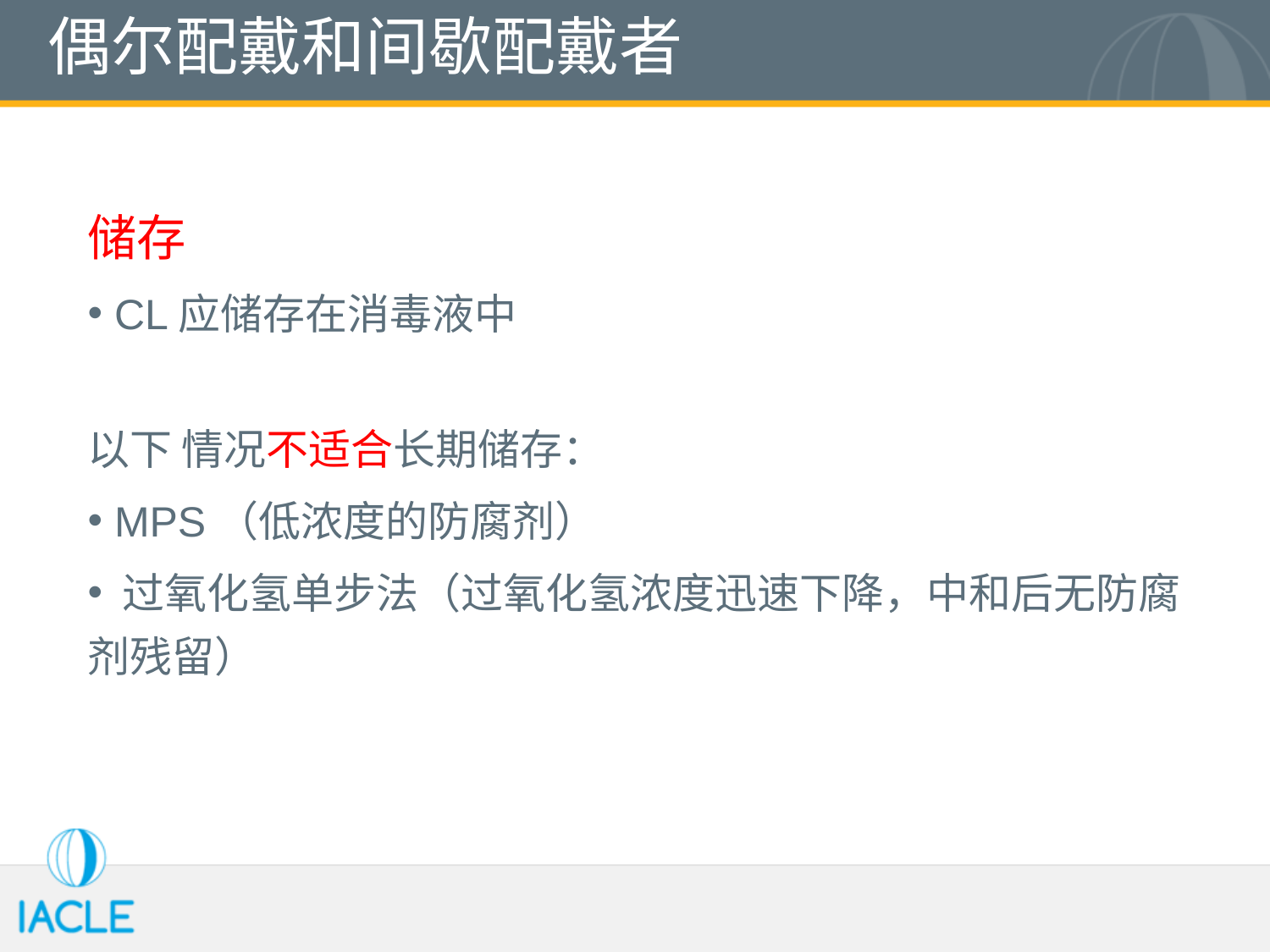

# 偶尔配戴和间歇配戴者
储存
 CL应储存在消毒液中
以下 情况不适合长期储存：
 MPS（低浓度的防腐剂）
 过氧化氢单步法（过氧化氢浓度迅速下降，中和后无防腐剂残留）